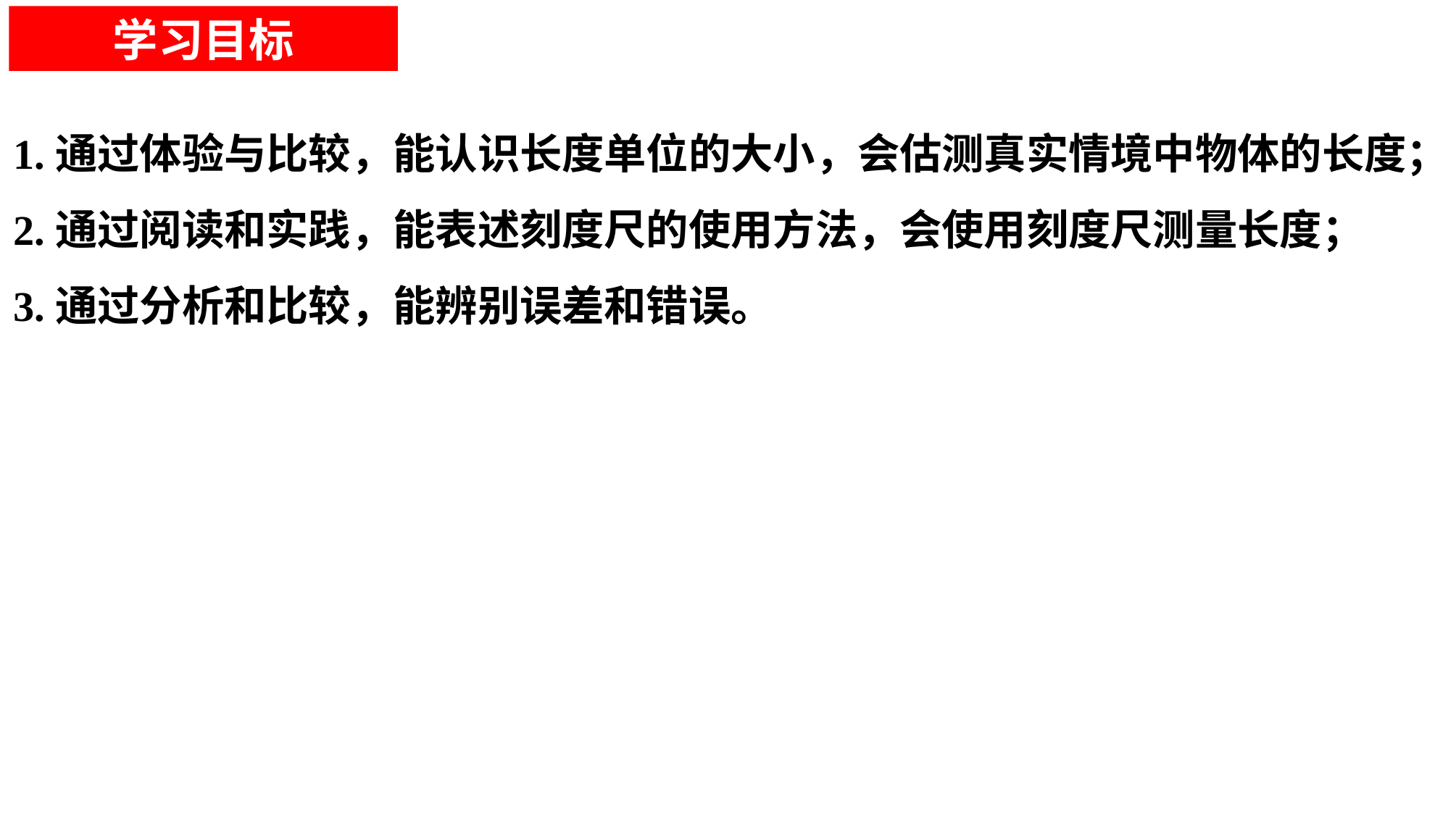

学习目标
1.通过体验与比较，能认识长度单位的大小，会估测真实情境中物体的长度；
2.通过阅读和实践，能表述刻度尺的使用方法，会使用刻度尺测量长度；
3.通过分析和比较，能辨别误差和错误。